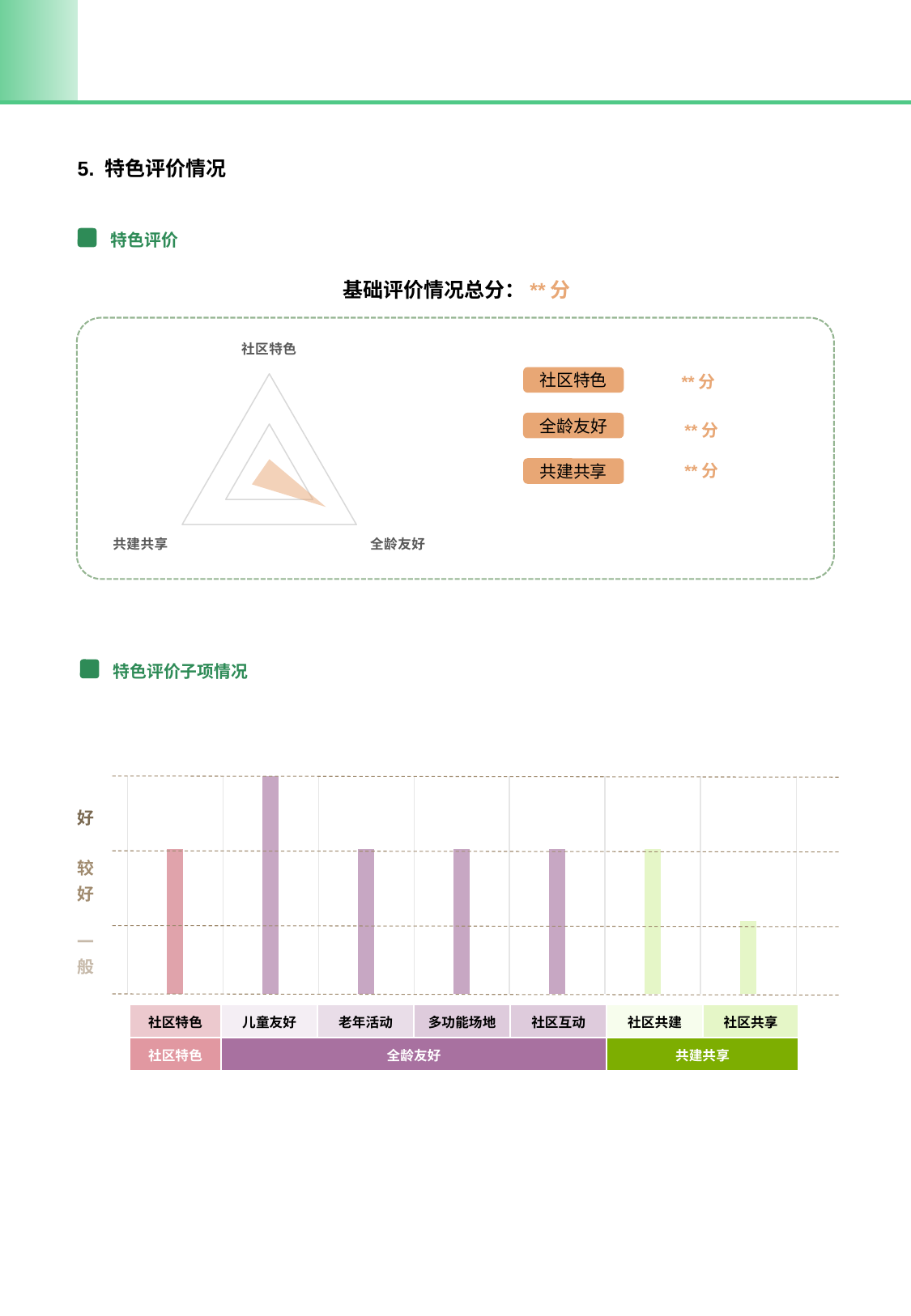

5. 特色评价情况
特色评价

基础评价情况总分：**分

### Chart

| Category | 分值 |
|---|---|
| 社区特色 | 3.0 |
| 全龄友好 | 13.0 |
| 共建共享 | 4.0 |
**分
社区特色
全龄友好
**分
**分
共建共享
特色评价子项情况

### Chart

| Category | 分值 |
|---|---|
| 空间共享 | 2.0 |
| 城园共融 | 3.0 |
| 文化活动 | 2.0 |
| 休憩健身 | 2.0 |
| 配套经营 | 2.0 |
| 资源利用 | 2.0 |
| 自然教育 | 1.0 |
好
较好
一般
| 社区特色 | 儿童友好 | 老年活动 | 多功能场地 | 社区互动 | 社区共建 | 社区共享 |
| --- | --- | --- | --- | --- | --- | --- |
| 社区特色 | 全龄友好 |  |  |  | 共建共享 |  |